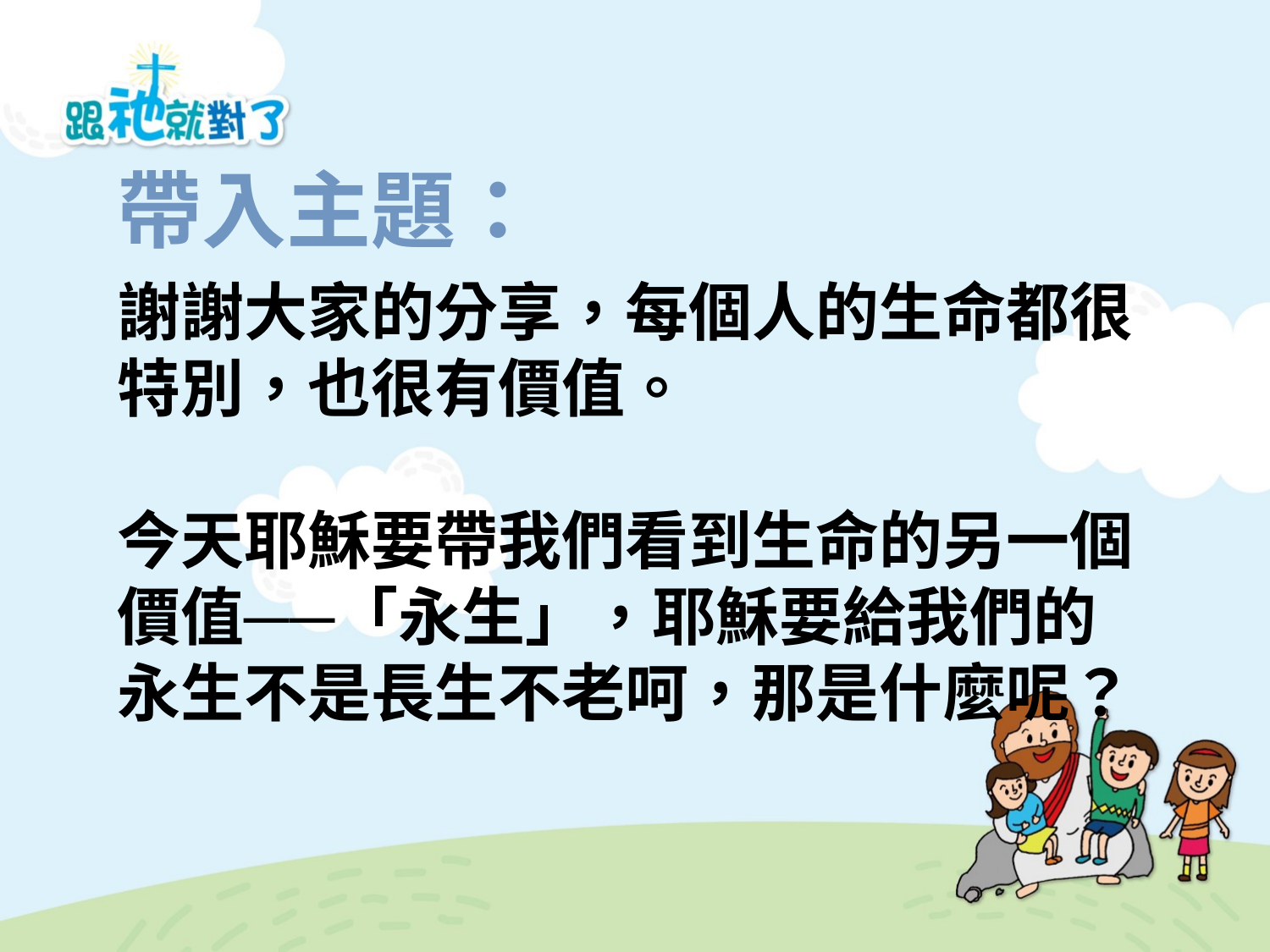

帶入主題：
謝謝大家的分享，每個人的生命都很特別，也很有價值。

今天耶穌要帶我們看到生命的另一個價值──「永生」，耶穌要給我們的永生不是長生不老呵，那是什麼呢？